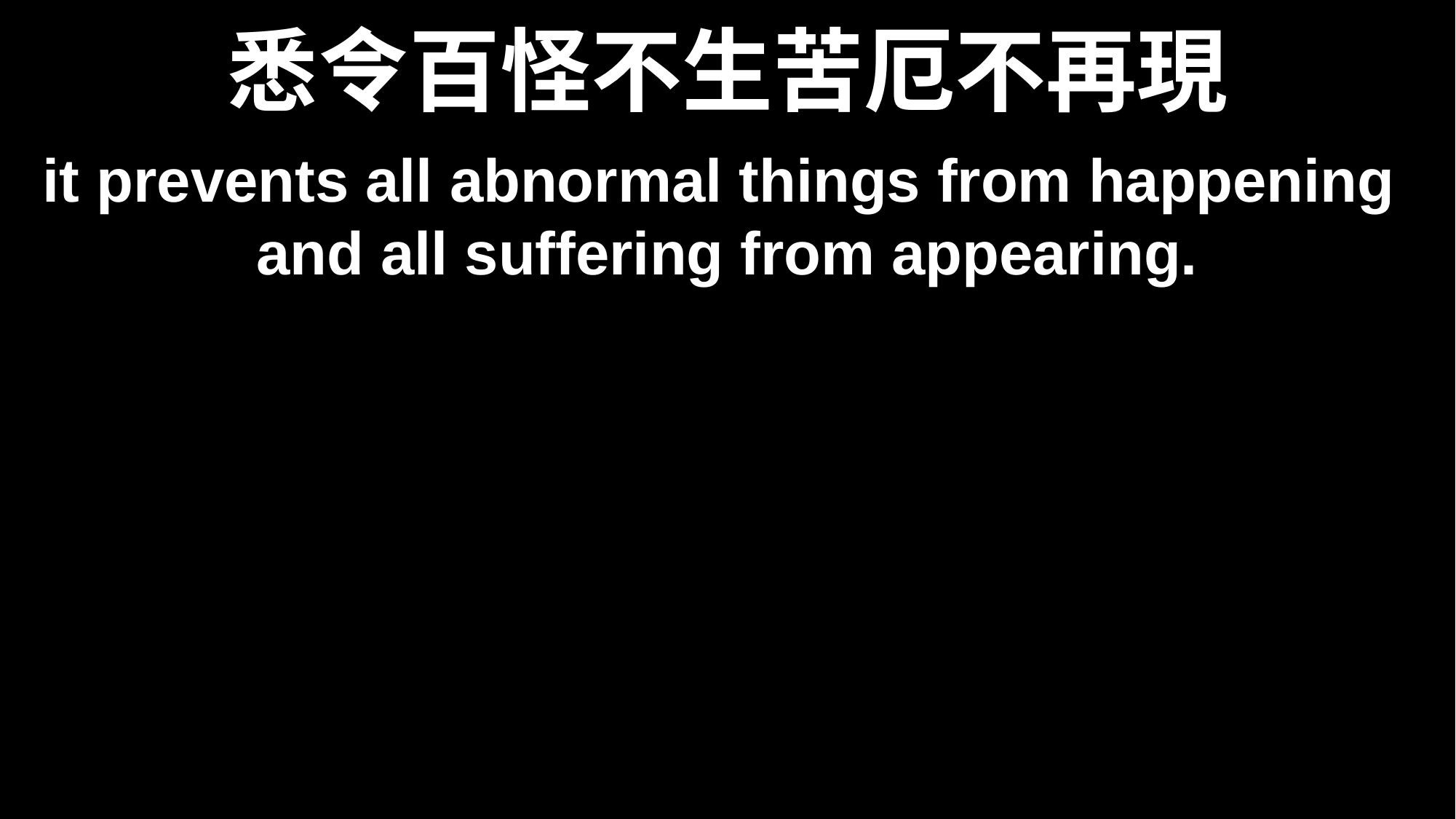

# 悉令百怪不生苦厄不再現
it prevents all abnormal things from happening
and all suffering from appearing.